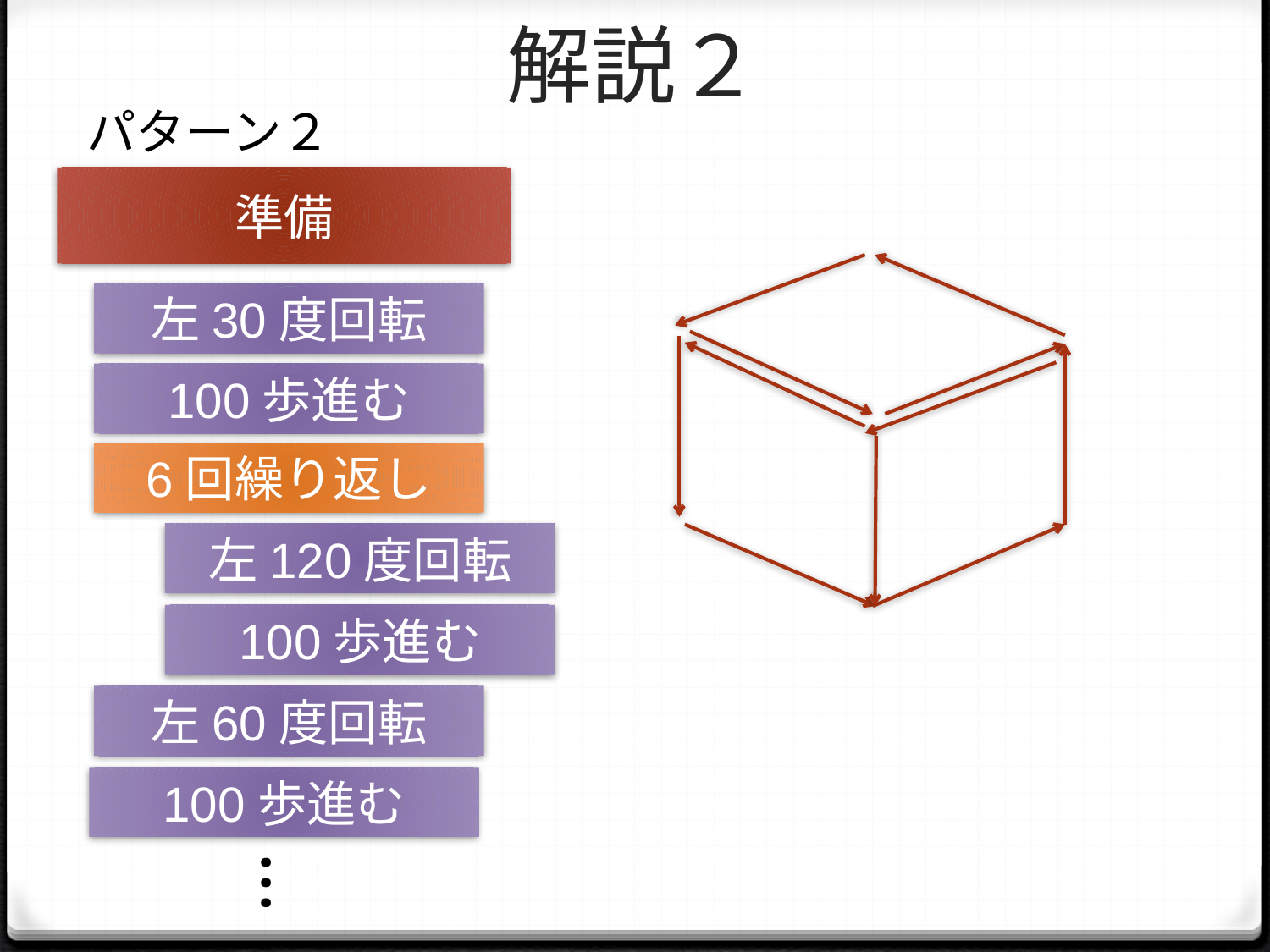

# 解説２
パターン２
準備
左30度回転
100歩進む
6回繰り返し
左120度回転
100歩進む
左60度回転
100歩進む
…